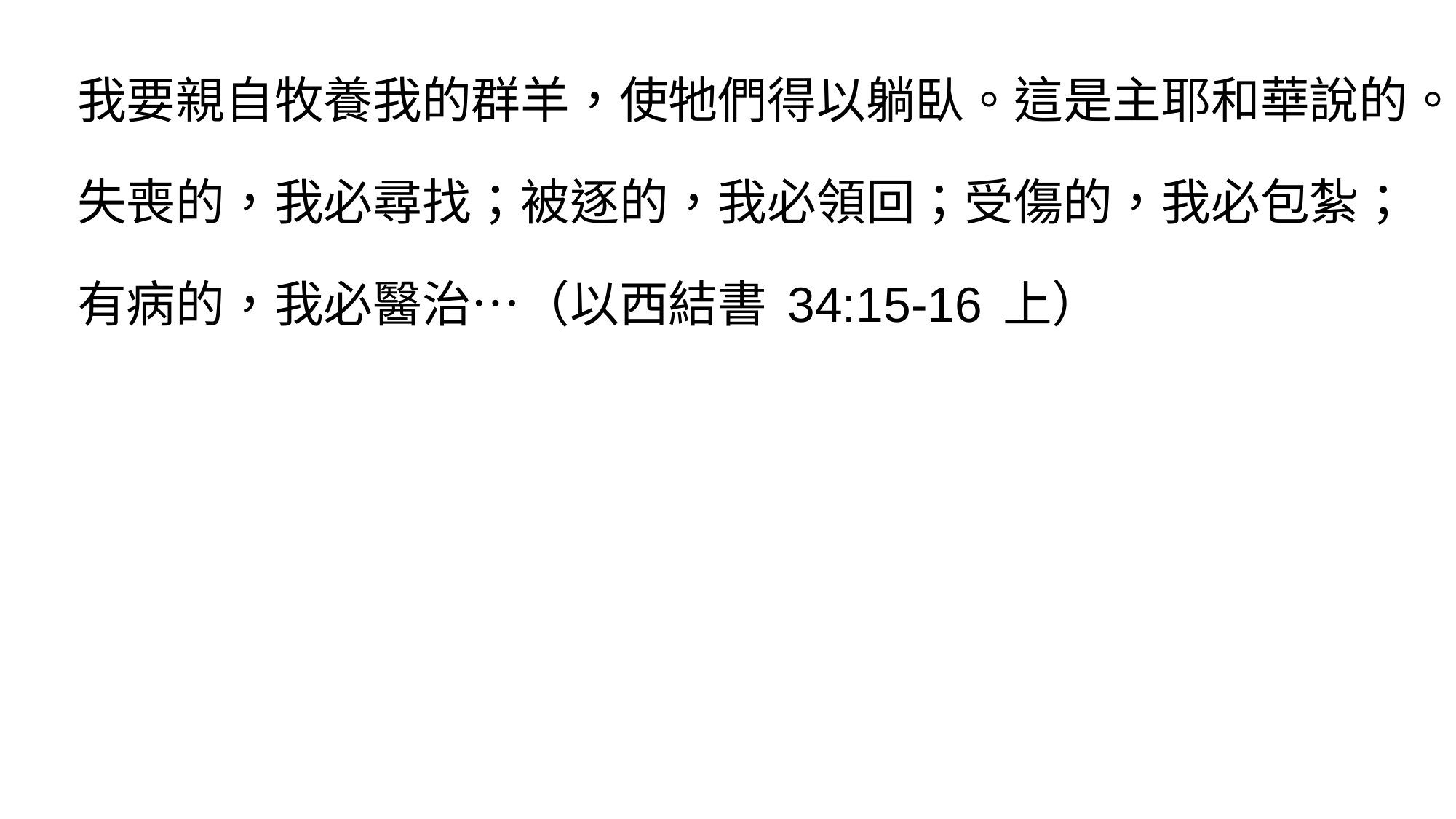

我要親自牧養我的群羊，使牠們得以躺臥。這是主耶和華說的。失喪的，我必尋找；被逐的，我必領回；受傷的，我必包紮；有病的，我必醫治…（以西結書34:15-16上）